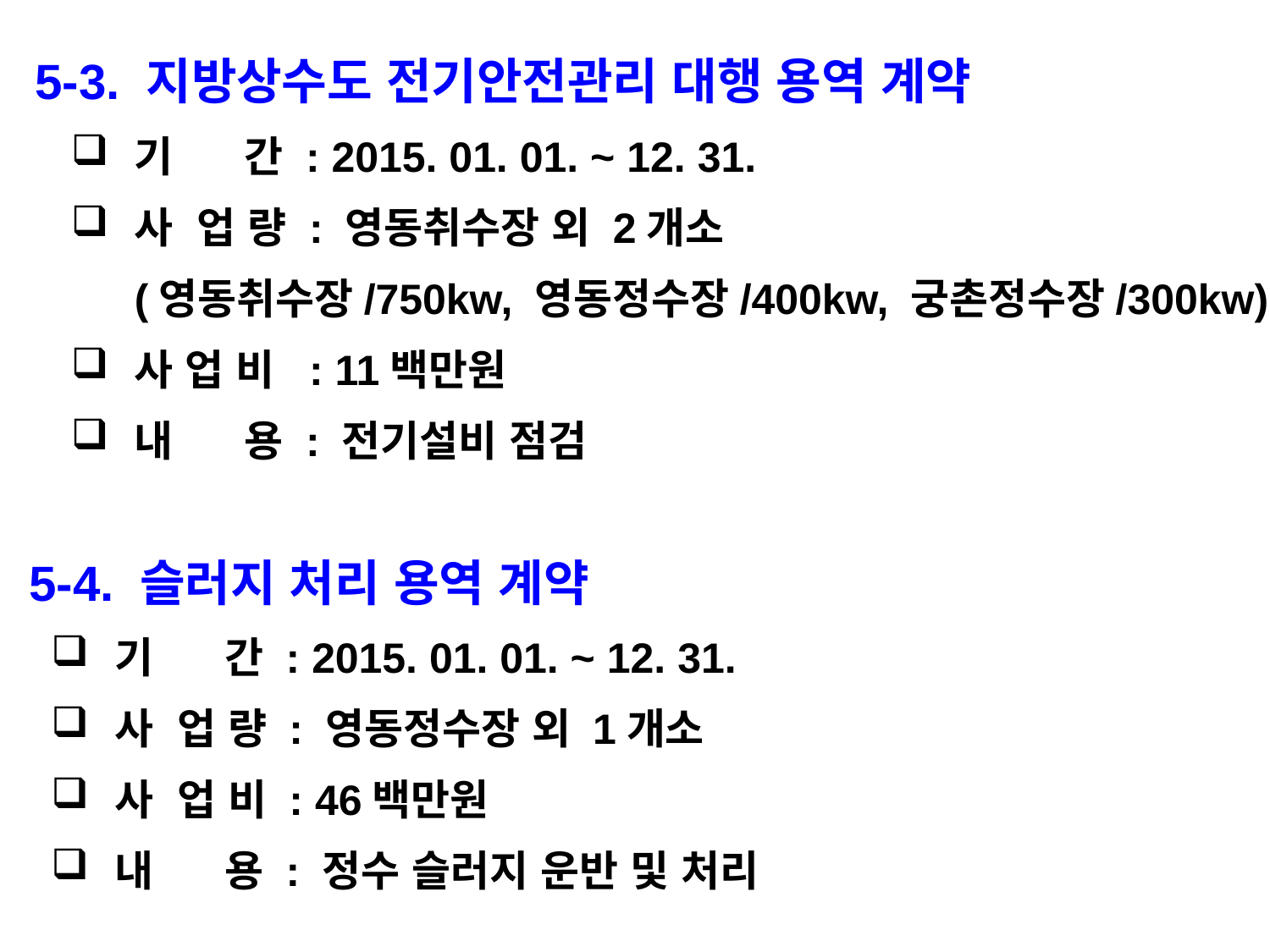

5-3. 지방상수도 전기안전관리 대행 용역 계약
기      간 : 2015. 01. 01. ~ 12. 31.
사  업 량 : 영동취수장 외 2개소
(영동취수장/750kw, 영동정수장/400kw, 궁촌정수장/300kw)
사 업 비  : 11백만원
내      용 : 전기설비 점검

   5-4. 슬러지 처리 용역 계약
기      간 : 2015. 01. 01. ~ 12. 31.
사  업 량 : 영동정수장 외 1개소
사  업 비 : 46백만원
내      용 : 정수 슬러지 운반 및 처리